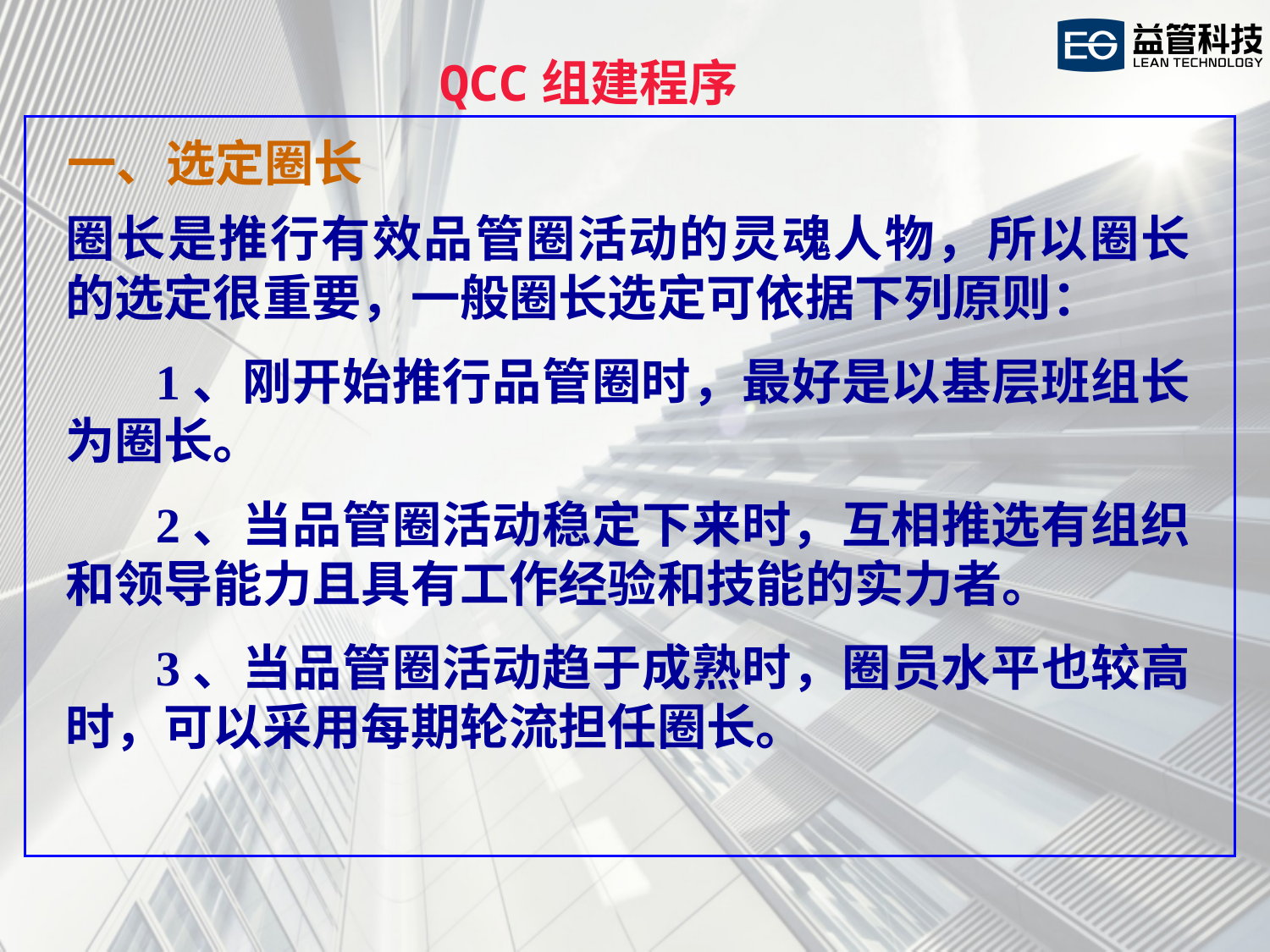

QCC组建程序

一、选定圈长
圈长是推行有效品管圈活动的灵魂人物，所以圈长的选定很重要，一般圈长选定可依据下列原则：
       1、刚开始推行品管圈时，最好是以基层班组长为圈长。
       2、当品管圈活动稳定下来时，互相推选有组织和领导能力且具有工作经验和技能的实力者。
       3、当品管圈活动趋于成熟时，圈员水平也较高时，可以采用每期轮流担任圈长。